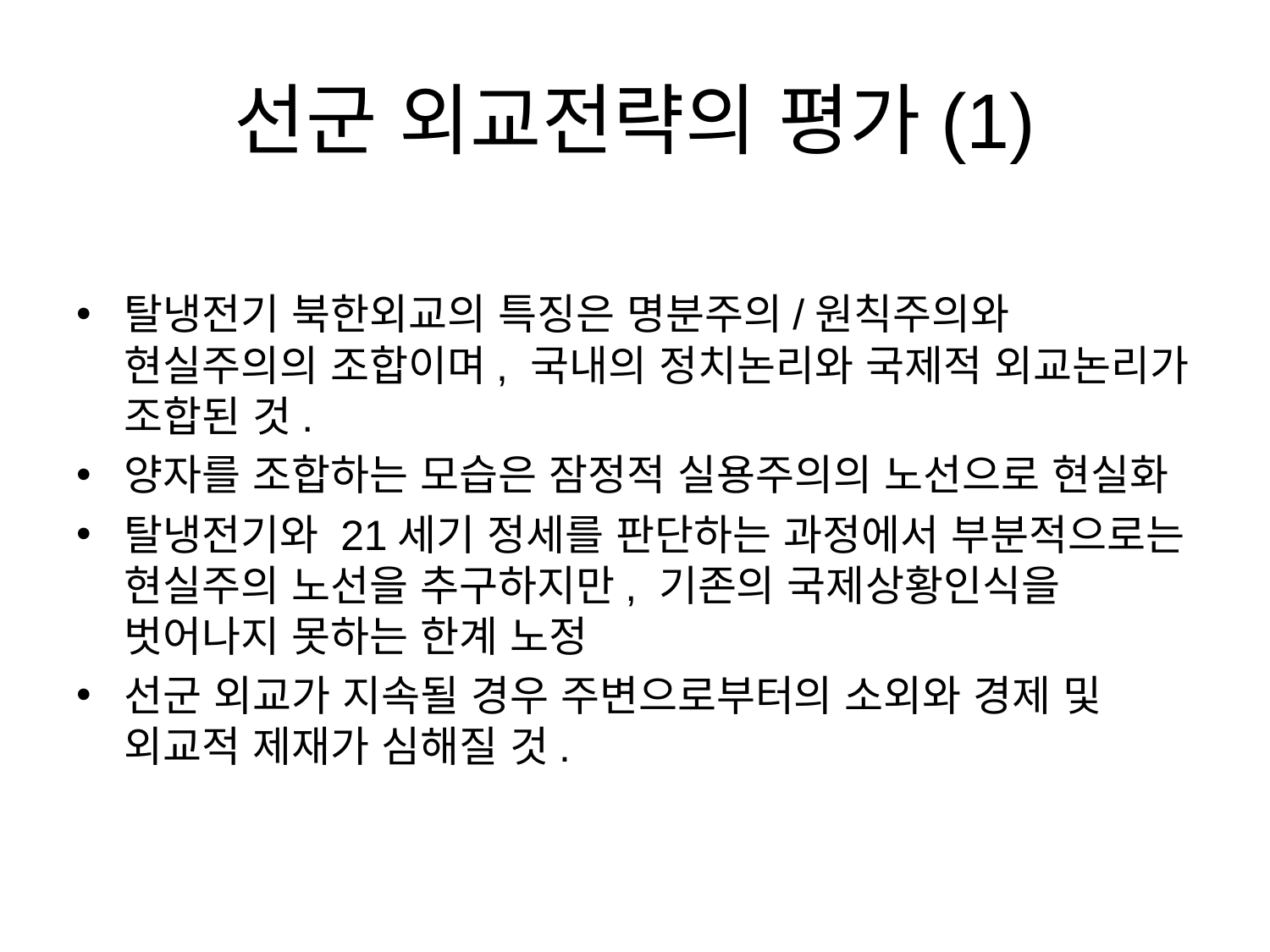

# 선군 외교전략의 평가(1)

탈냉전기 북한외교의 특징은 명분주의/원칙주의와 현실주의의 조합이며, 국내의 정치논리와 국제적 외교논리가 조합된 것.
양자를 조합하는 모습은 잠정적 실용주의의 노선으로 현실화
탈냉전기와 21세기 정세를 판단하는 과정에서 부분적으로는 현실주의 노선을 추구하지만, 기존의 국제상황인식을 벗어나지 못하는 한계 노정
선군 외교가 지속될 경우 주변으로부터의 소외와 경제 및 외교적 제재가 심해질 것.